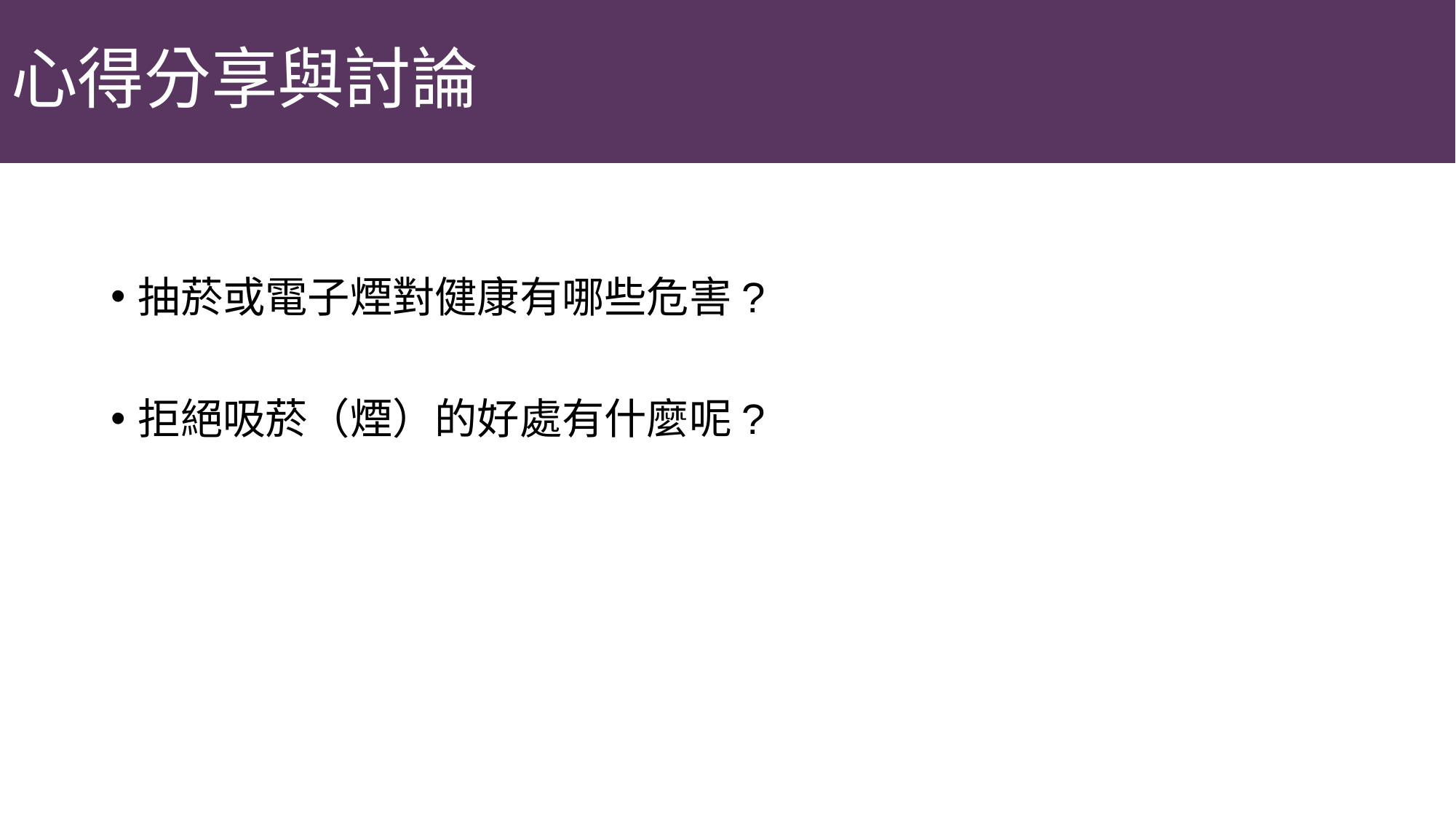

# 心得分享與討論

抽菸或電子煙對健康有哪些危害?

拒絕吸菸（煙）的好處有什麼呢?